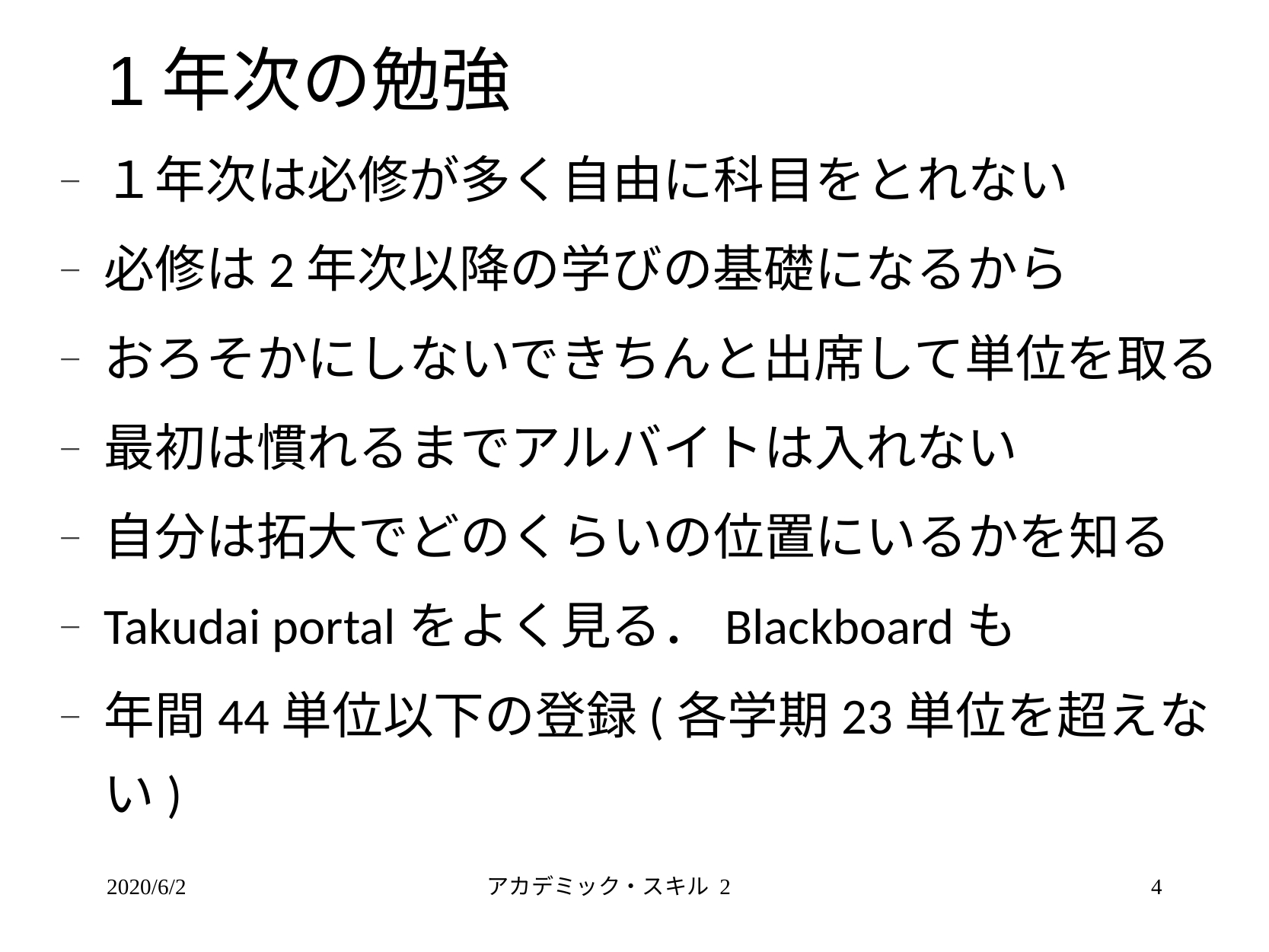

# 1年次の勉強
１年次は必修が多く自由に科目をとれない
必修は2年次以降の学びの基礎になるから
おろそかにしないできちんと出席して単位を取る
最初は慣れるまでアルバイトは入れない
自分は拓大でどのくらいの位置にいるかを知る
Takudai portalをよく見る．Blackboardも
年間44単位以下の登録(各学期23単位を超えない)

2020/6/2
アカデミック・スキル 2
4